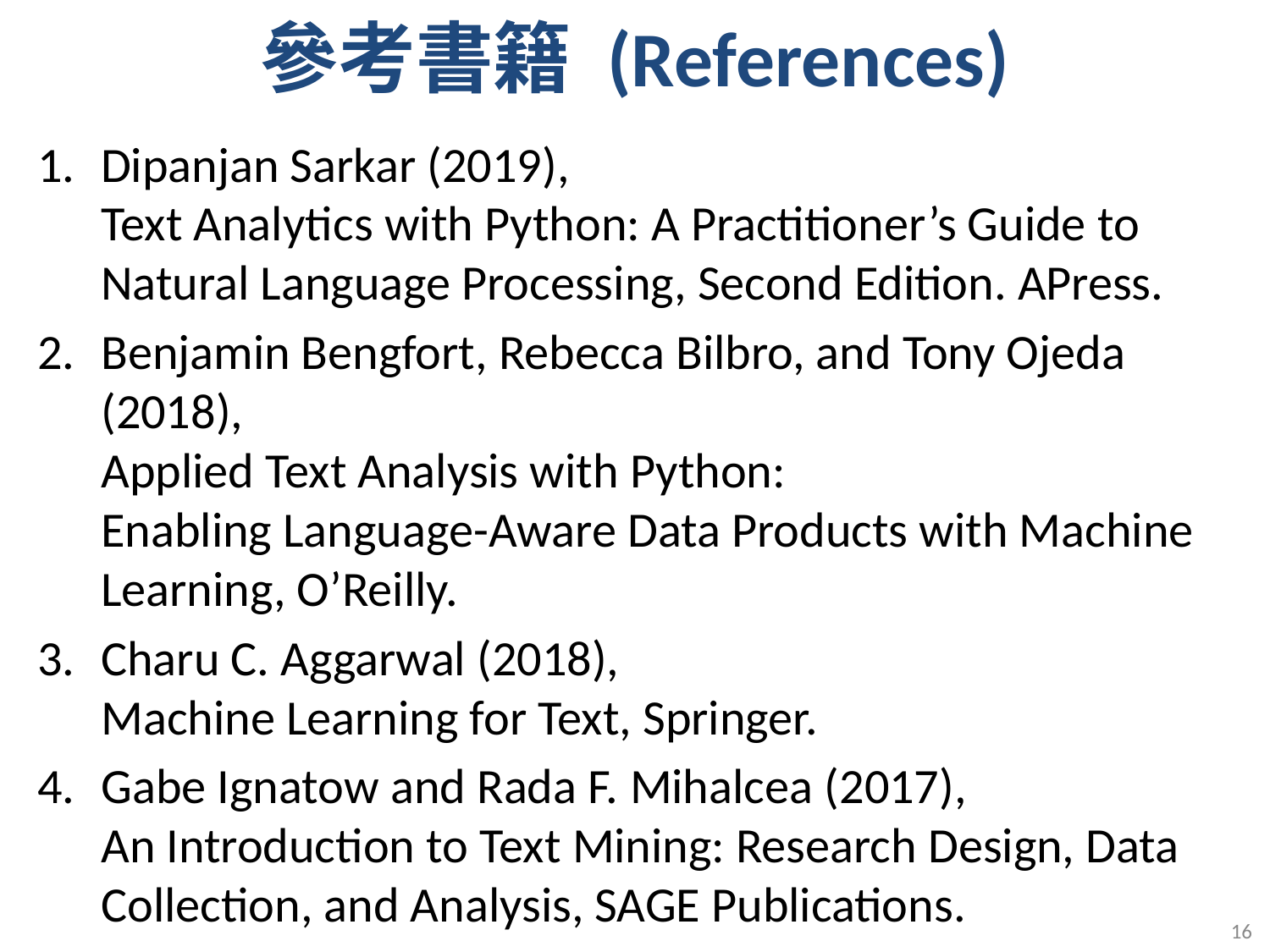

# 參考書籍 (References)
Dipanjan Sarkar (2019),
Text Analytics with Python: A Practitioner’s Guide to Natural Language Processing, Second Edition. APress.
Benjamin Bengfort, Rebecca Bilbro, and Tony Ojeda (2018),
Applied Text Analysis with Python:
Enabling Language-Aware Data Products with Machine Learning, O’Reilly.
Charu C. Aggarwal (2018),
Machine Learning for Text, Springer.
Gabe Ignatow and Rada F. Mihalcea (2017),
An Introduction to Text Mining: Research Design, Data Collection, and Analysis, SAGE Publications.

16